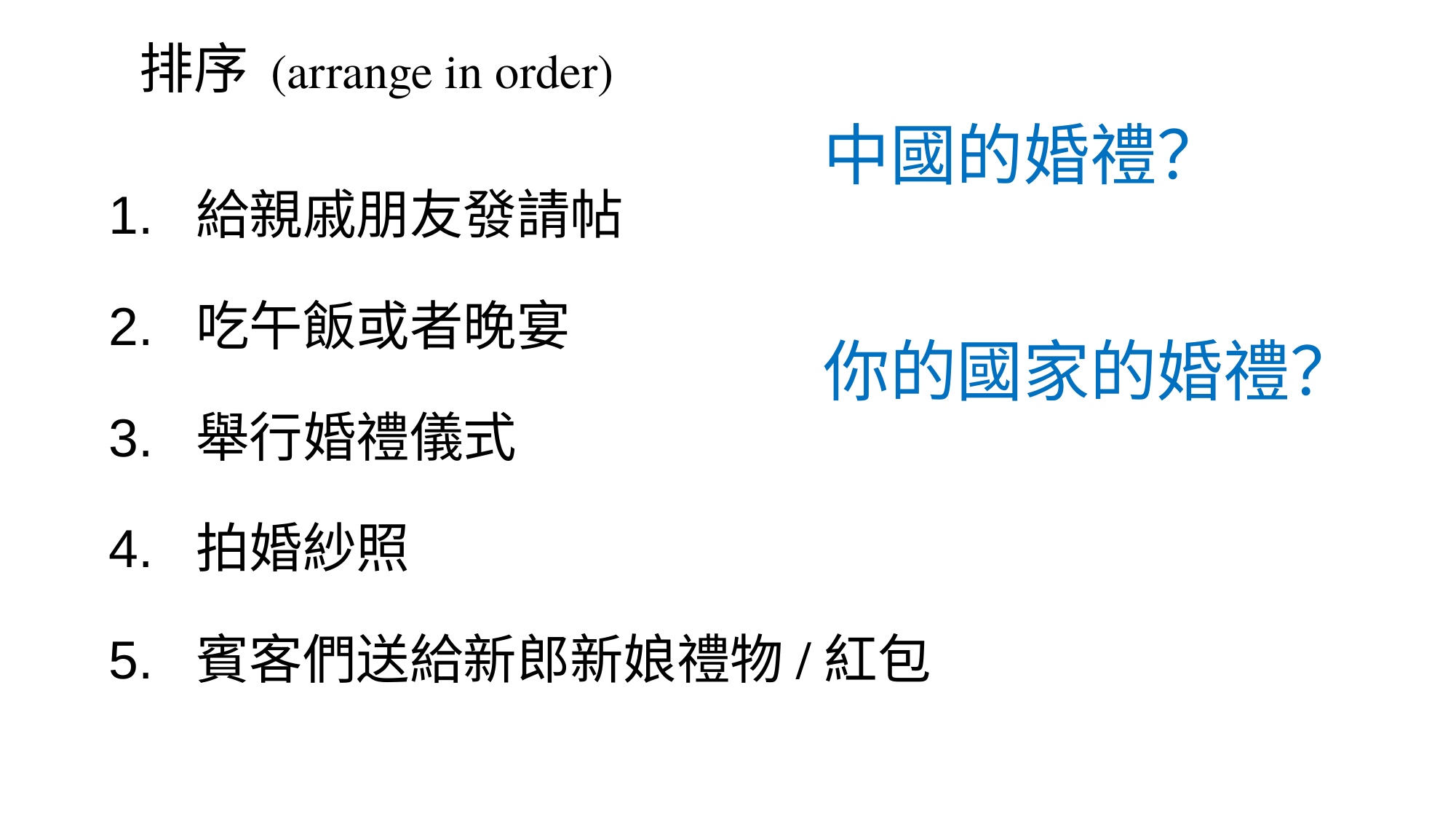

# 排序 (arrange in order)
中國的婚禮？

你的國家的婚禮？
給親戚朋友發請帖
吃午飯或者晚宴
舉行婚禮儀式
拍婚紗照
賓客們送給新郎新娘禮物/紅包